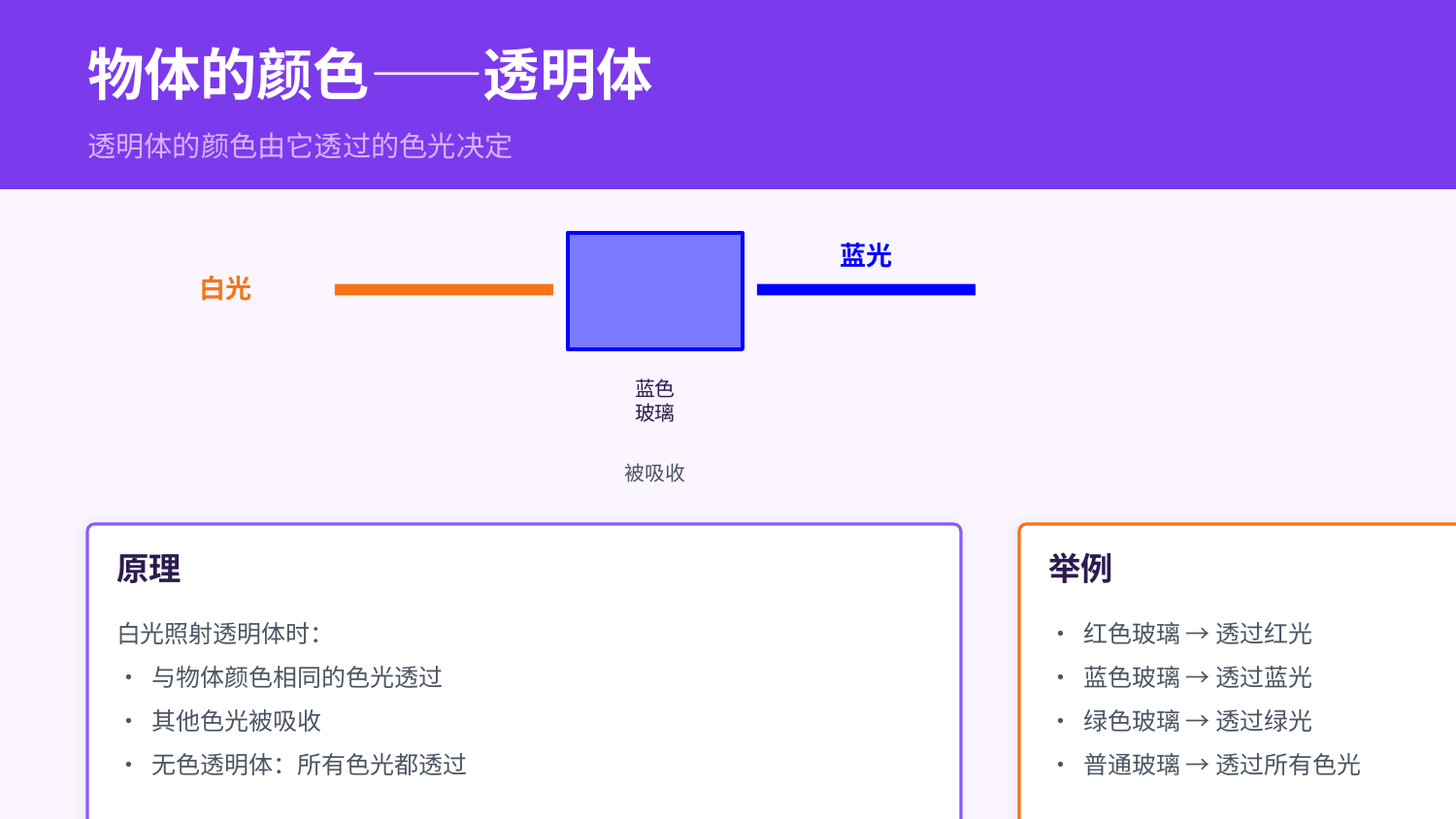

物体的颜色——透明体
透明体的颜色由它透过的色光决定

蓝光
白光

蓝色
玻璃
被吸收

原理
举例
白光照射透明体时：
• 与物体颜色相同的色光透过
• 其他色光被吸收
• 无色透明体：所有色光都透过
• 红色玻璃 → 透过红光
• 蓝色玻璃 → 透过蓝光
• 绿色玻璃 → 透过绿光
• 普通玻璃 → 透过所有色光
苏科版物理 · 八年级上册
7